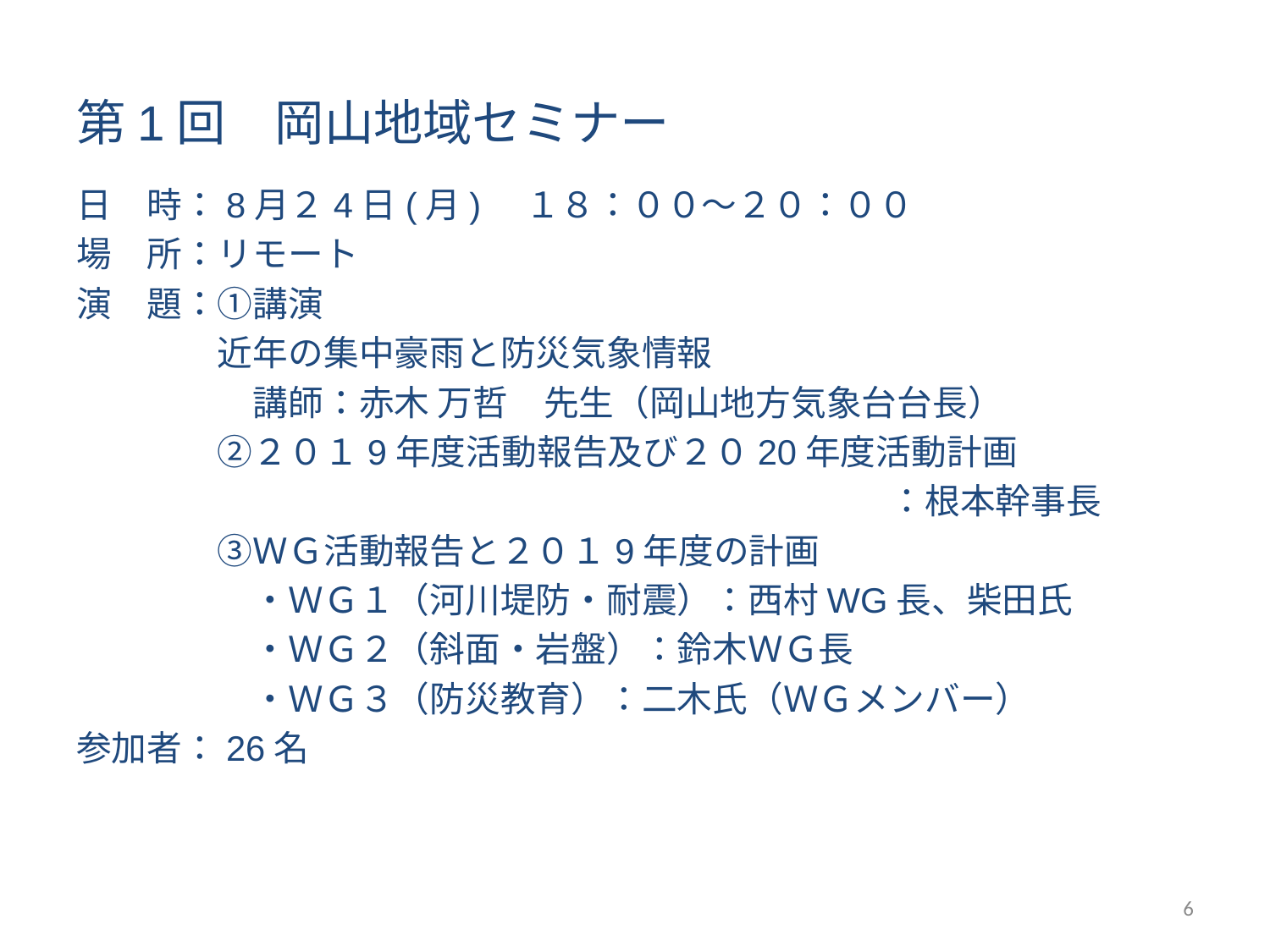

# 第1回　岡山地域セミナー
日　時：8月２4日(月)　１８：００～２０：００
場　所：リモート
演　題：①講演
　　　　近年の集中豪雨と防災気象情報
　　　　　講師：赤木 万哲　先生（岡山地方気象台台長）
　　　　②２０１9年度活動報告及び２０20年度活動計画
　　　　　　　　　　　　　　　　　　　　　　　：根本幹事長
　　　　③ＷＧ活動報告と２０１9年度の計画
　　　　　・ＷＧ１（河川堤防・耐震）：西村WG長、柴田氏
　　　　　・ＷＧ２（斜面・岩盤）：鈴木ＷＧ長
　　　　　・ＷＧ３（防災教育）：二木氏（ＷＧメンバー）
参加者：26名
6